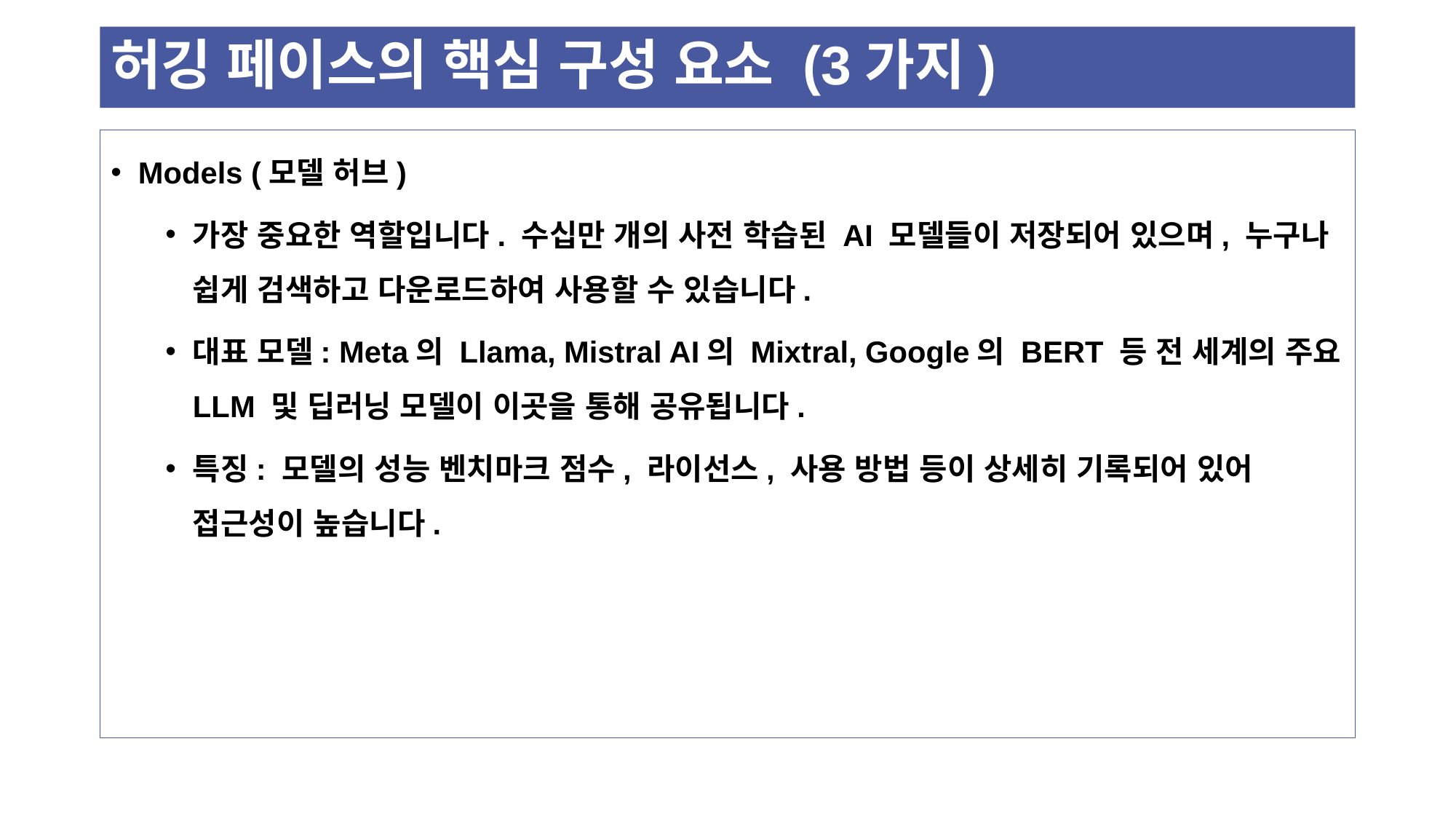

# 허깅 페이스의 핵심 구성 요소 (3가지)
Models (모델 허브)
가장 중요한 역할입니다. 수십만 개의 사전 학습된 AI 모델들이 저장되어 있으며, 누구나 쉽게 검색하고 다운로드하여 사용할 수 있습니다.
대표 모델: Meta의 Llama, Mistral AI의 Mixtral, Google의 BERT 등 전 세계의 주요 LLM 및 딥러닝 모델이 이곳을 통해 공유됩니다.
특징: 모델의 성능 벤치마크 점수, 라이선스, 사용 방법 등이 상세히 기록되어 있어 접근성이 높습니다.